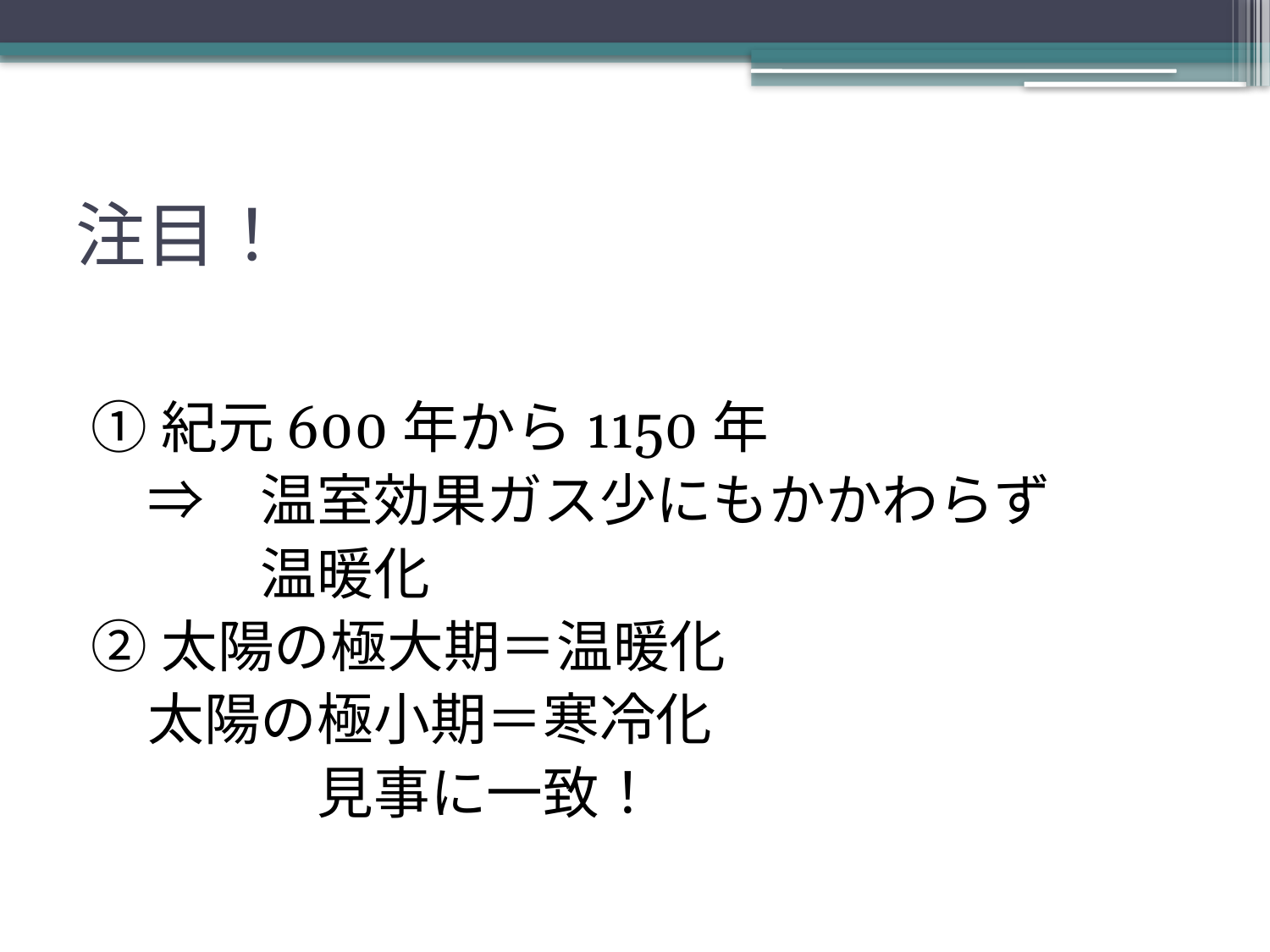

# 注目！

①紀元600年から1150年
　⇒　温室効果ガス少にもかかわらず
　　　温暖化
②太陽の極大期＝温暖化
　太陽の極小期＝寒冷化
　　　　見事に一致！